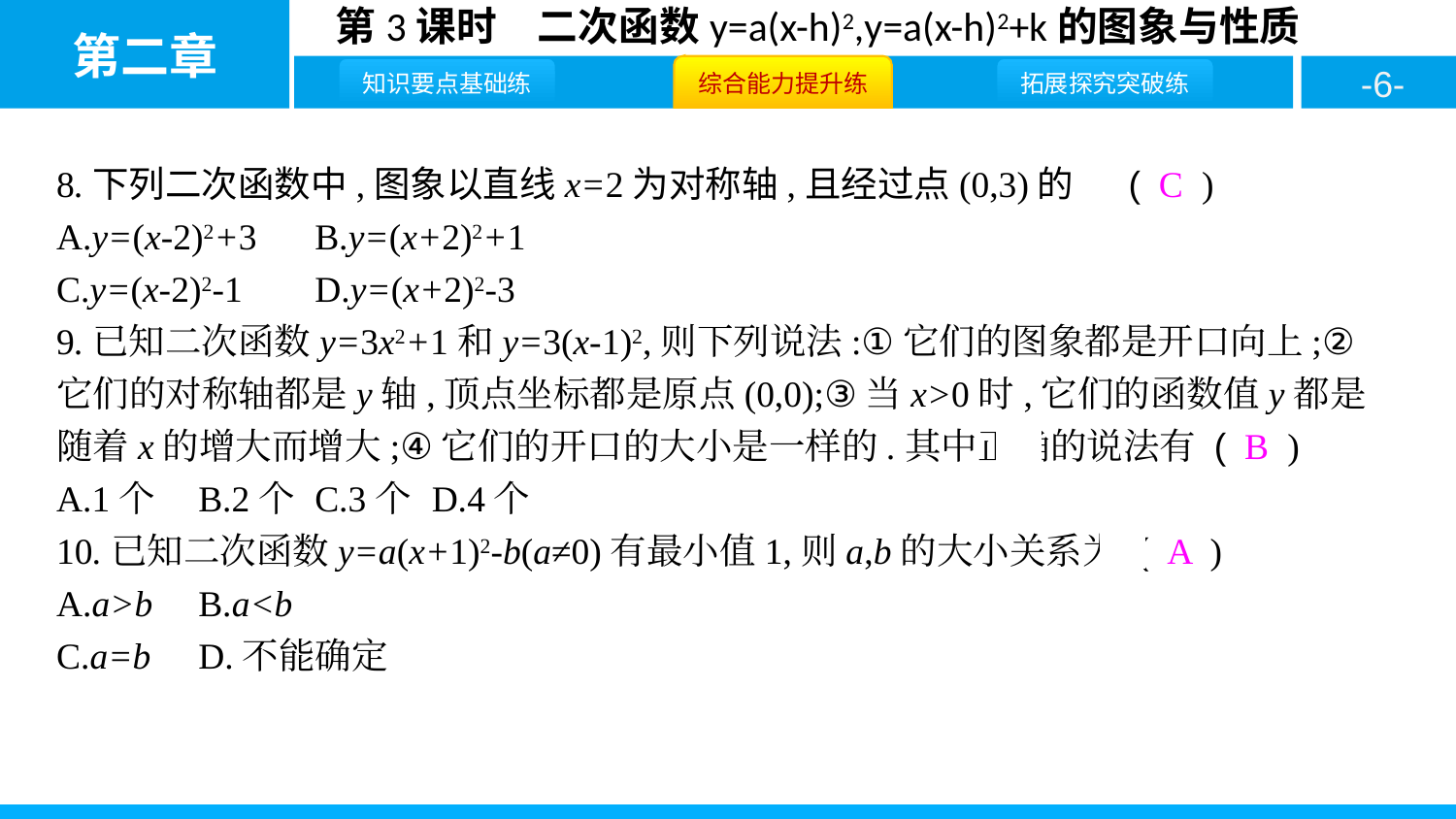

8.下列二次函数中,图象以直线x=2为对称轴,且经过点(0,3)的是 (  C  )
A.y=(x-2)2+3	B.y=(x+2)2+1
C.y=(x-2)2-1	D.y=(x+2)2-3
9.已知二次函数y=3x2+1和y=3(x-1)2,则下列说法:①它们的图象都是开口向上;②它们的对称轴都是y轴,顶点坐标都是原点(0,0);③当x>0时,它们的函数值y都是随着x的增大而增大;④它们的开口的大小是一样的.其中正确的说法有 (  B  )
A.1个	B.2个	C.3个	D.4个
10.已知二次函数y=a(x+1)2-b(a≠0)有最小值1,则a,b的大小关系为 (  A  )
A.a>b	B.a<b
C.a=b	D.不能确定